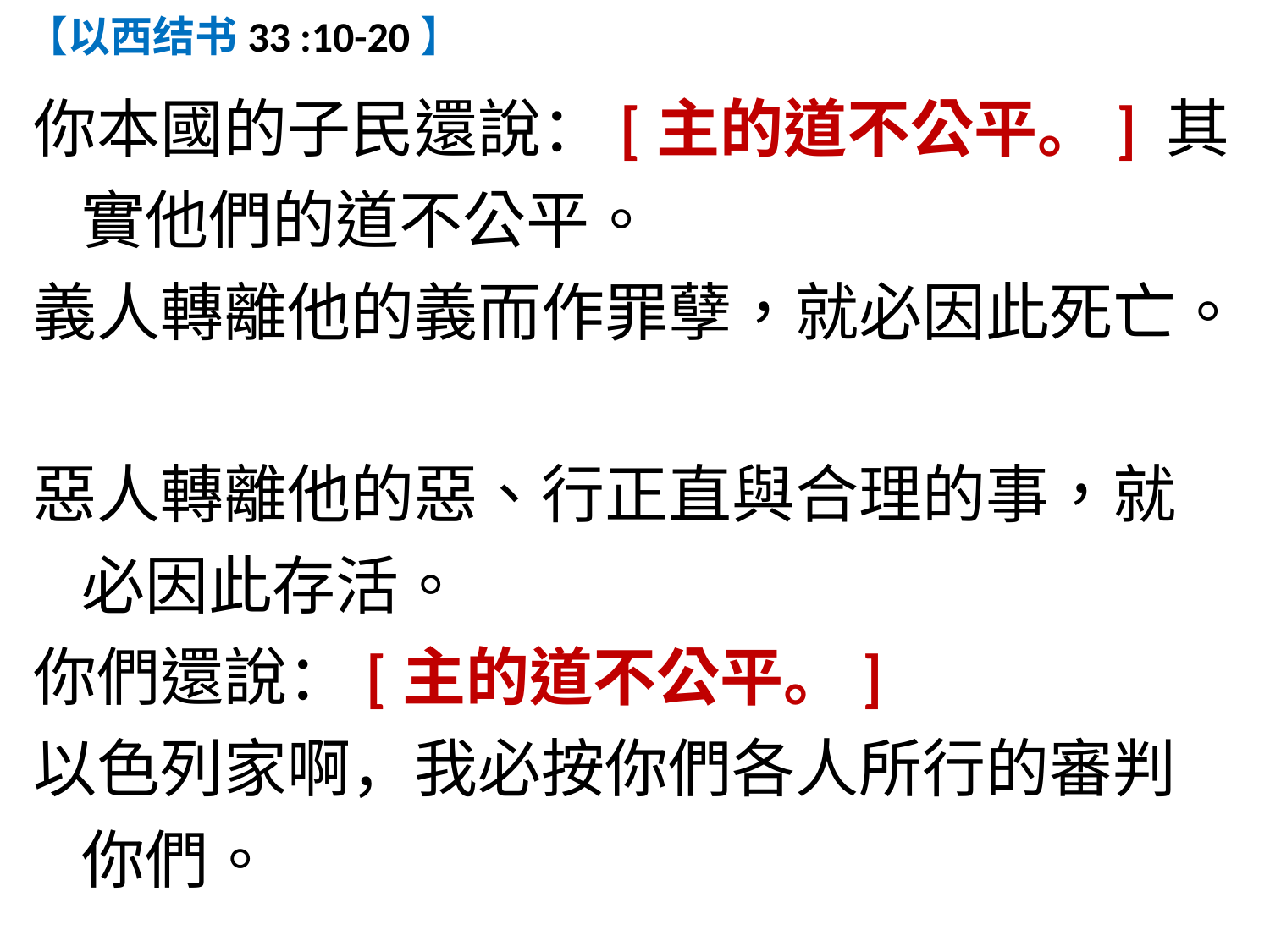

【以西结书33 :10-20】
你本國的子民還說：[主的道不公平。] 其實他們的道不公平。
義人轉離他的義而作罪孽，就必因此死亡。
惡人轉離他的惡、行正直與合理的事，就必因此存活。
你們還說：[主的道不公平。]
以色列家啊，我必按你們各人所行的審判你們。